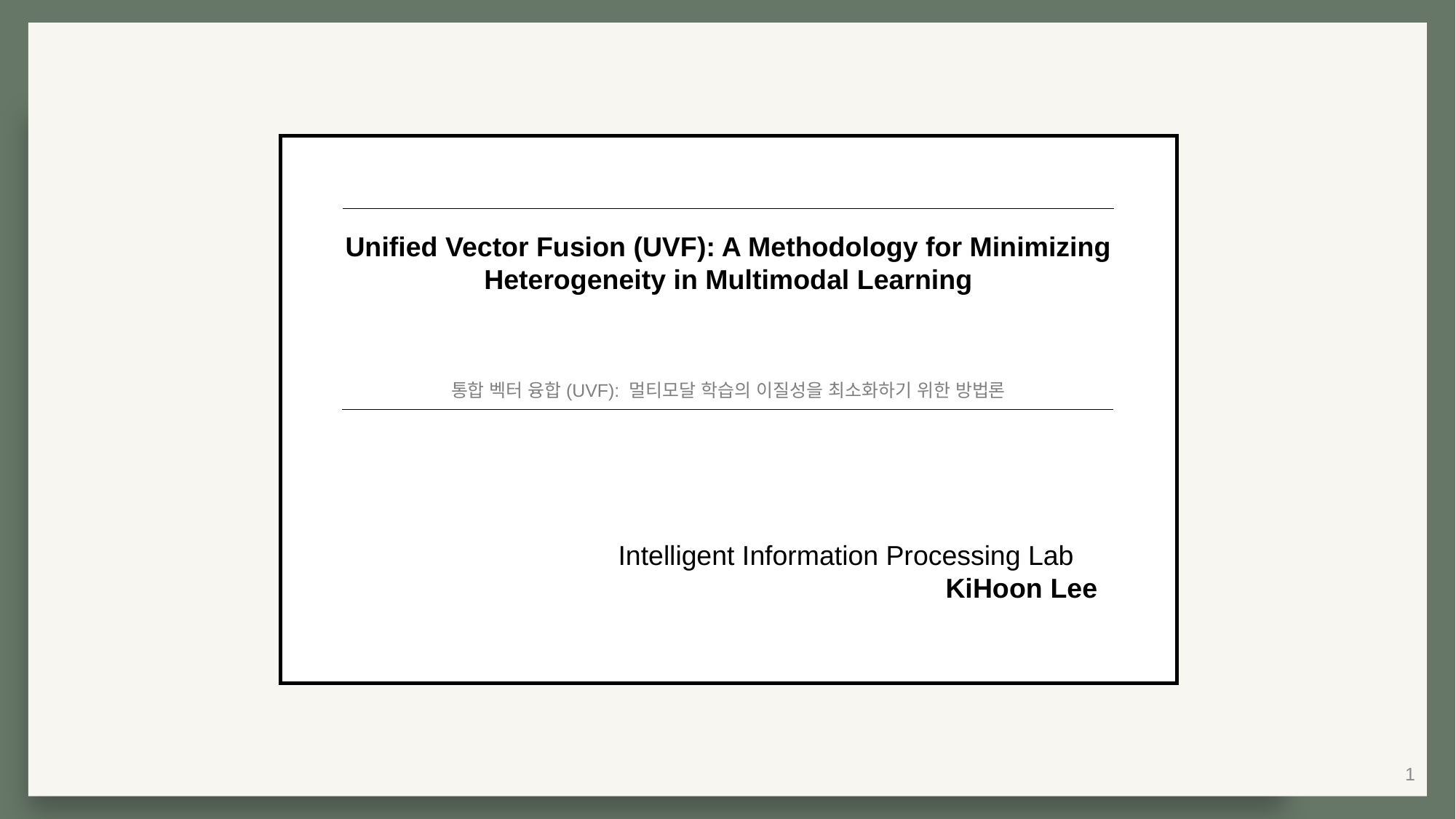

Unified Vector Fusion (UVF): A Methodology for Minimizing Heterogeneity in Multimodal Learning
통합 벡터 융합(UVF): 멀티모달 학습의 이질성을 최소화하기 위한 방법론
Intelligent Information Processing Lab
			KiHoon Lee
1